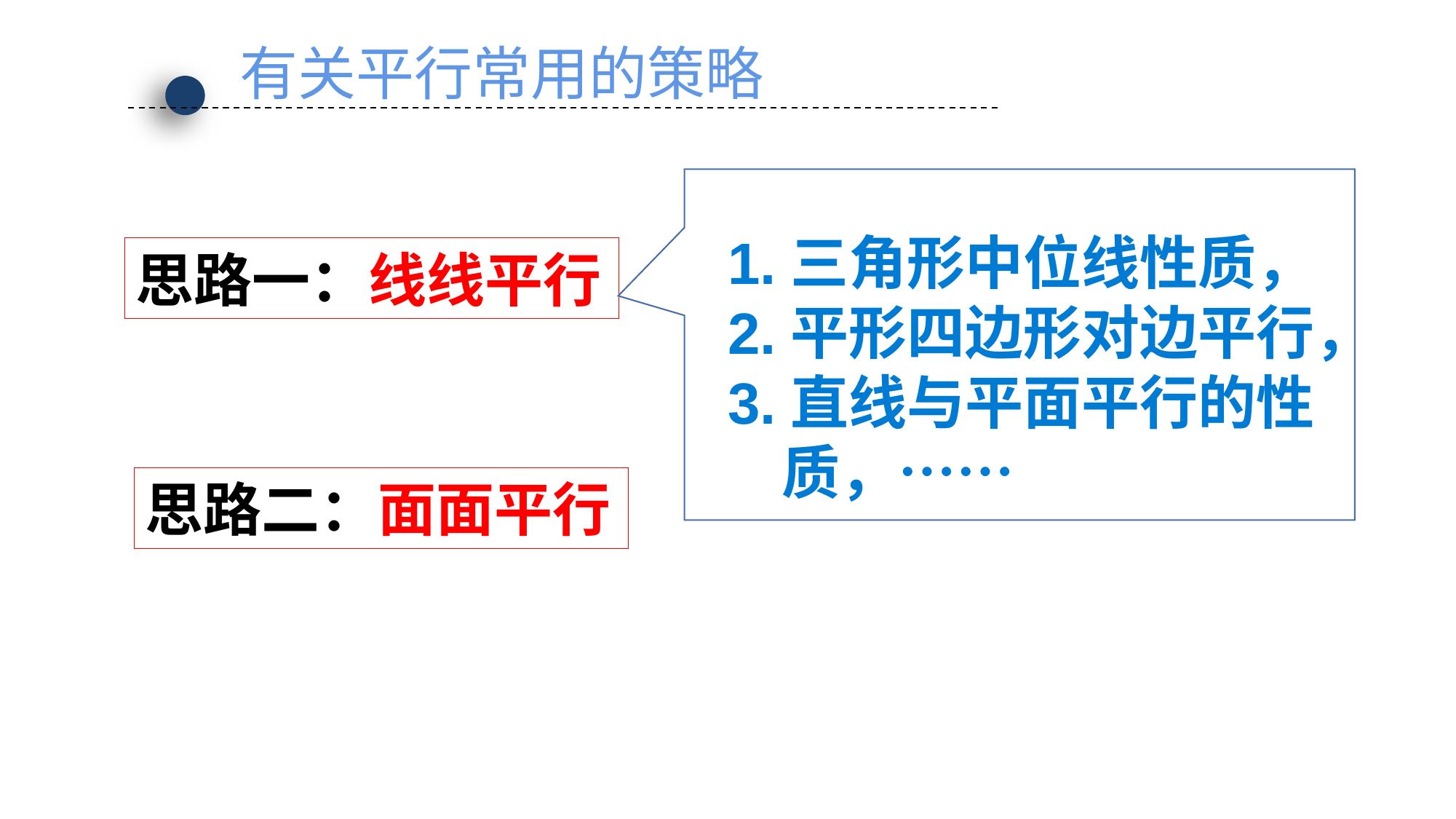

有关平行常用的策略

1.三角形中位线性质，
2.平形四边形对边平行，
3.直线与平面平行的性
   质，……
思路一：线线平行
思路二：面面平行